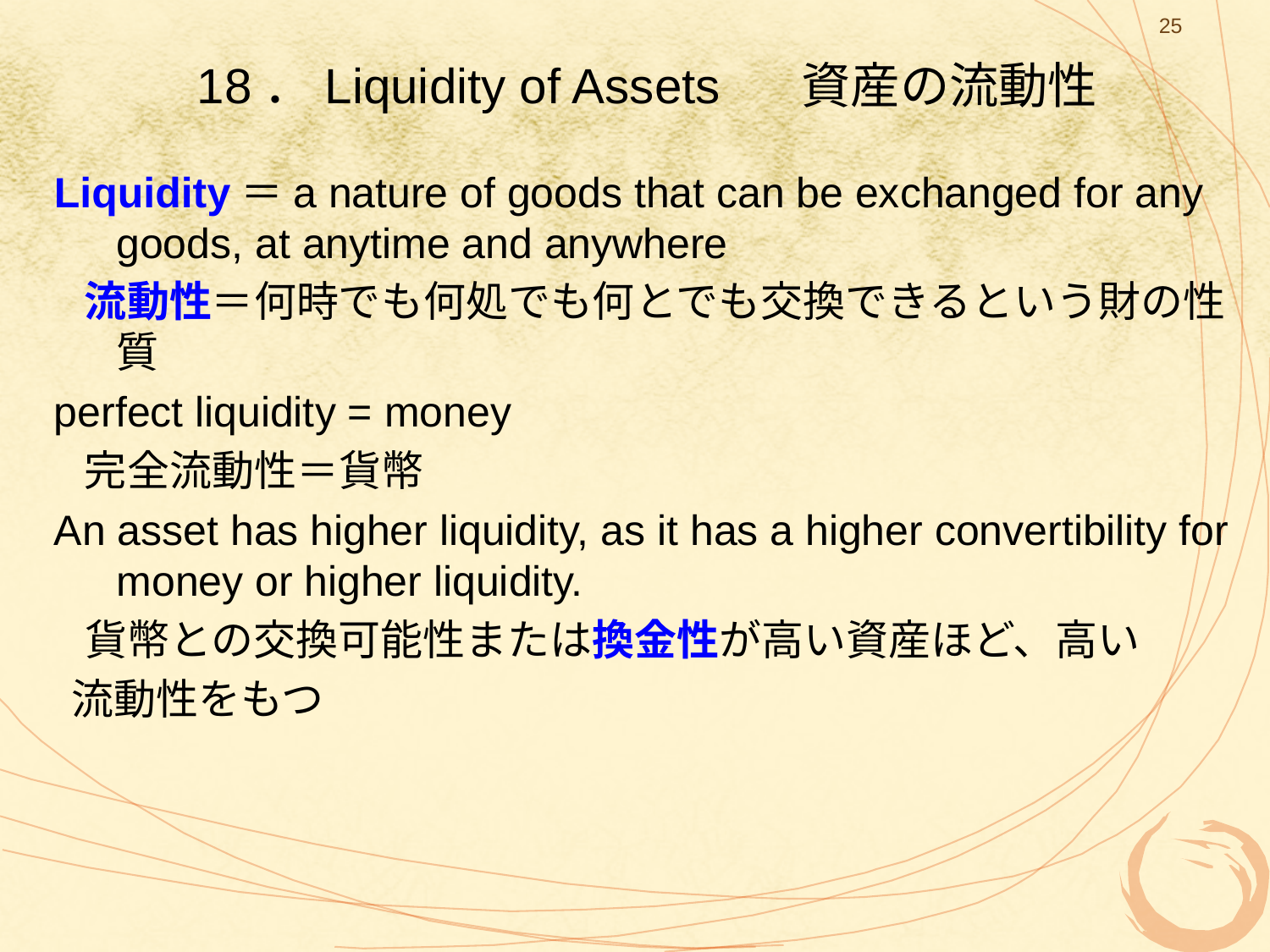

25
# 18．Liquidity of Assets     資産の流動性
 Liquidity＝a nature of goods that can be exchanged for any goods, at anytime and anywhere
　流動性＝何時でも何処でも何とでも交換できるという財の性質
 perfect liquidity = money
　完全流動性＝貨幣
 An asset has higher liquidity, as it has a higher convertibility for money or higher liquidity.
　貨幣との交換可能性または換金性が高い資産ほど、高い
  流動性をもつ